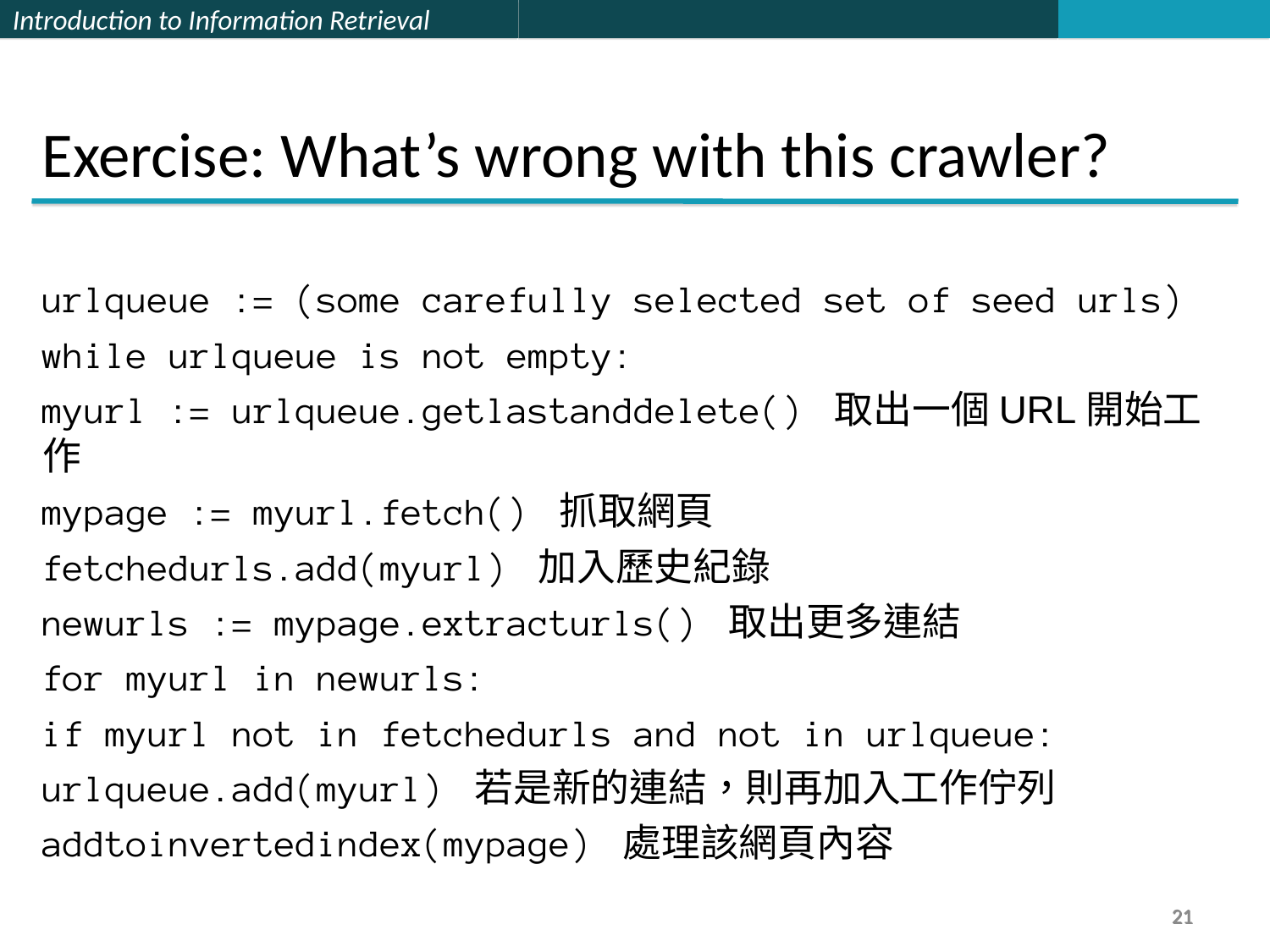

Exercise: What’s wrong with this crawler?
urlqueue := (some carefully selected set of seed urls)
while urlqueue is not empty:
myurl := urlqueue.getlastanddelete() 取出一個URL開始工作
mypage := myurl.fetch() 抓取網頁
fetchedurls.add(myurl) 加入歷史紀錄
newurls := mypage.extracturls() 取出更多連結
for myurl in newurls:
if myurl not in fetchedurls and not in urlqueue:
urlqueue.add(myurl) 若是新的連結，則再加入工作佇列
addtoinvertedindex(mypage) 處理該網頁內容
21
21